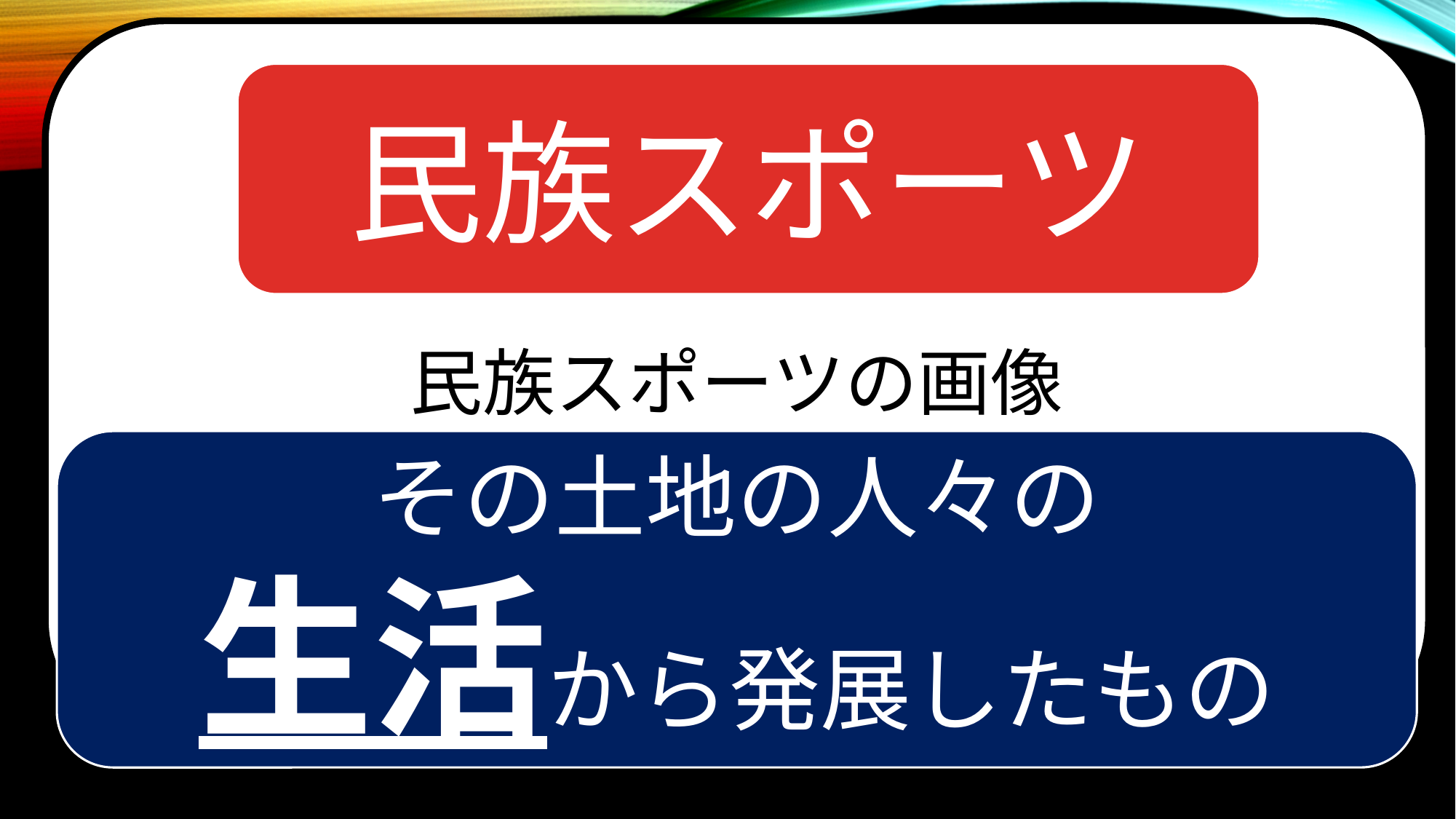

民族スポーツの画像
民族スポーツ
#

その土地の人々の
生活から発展したもの